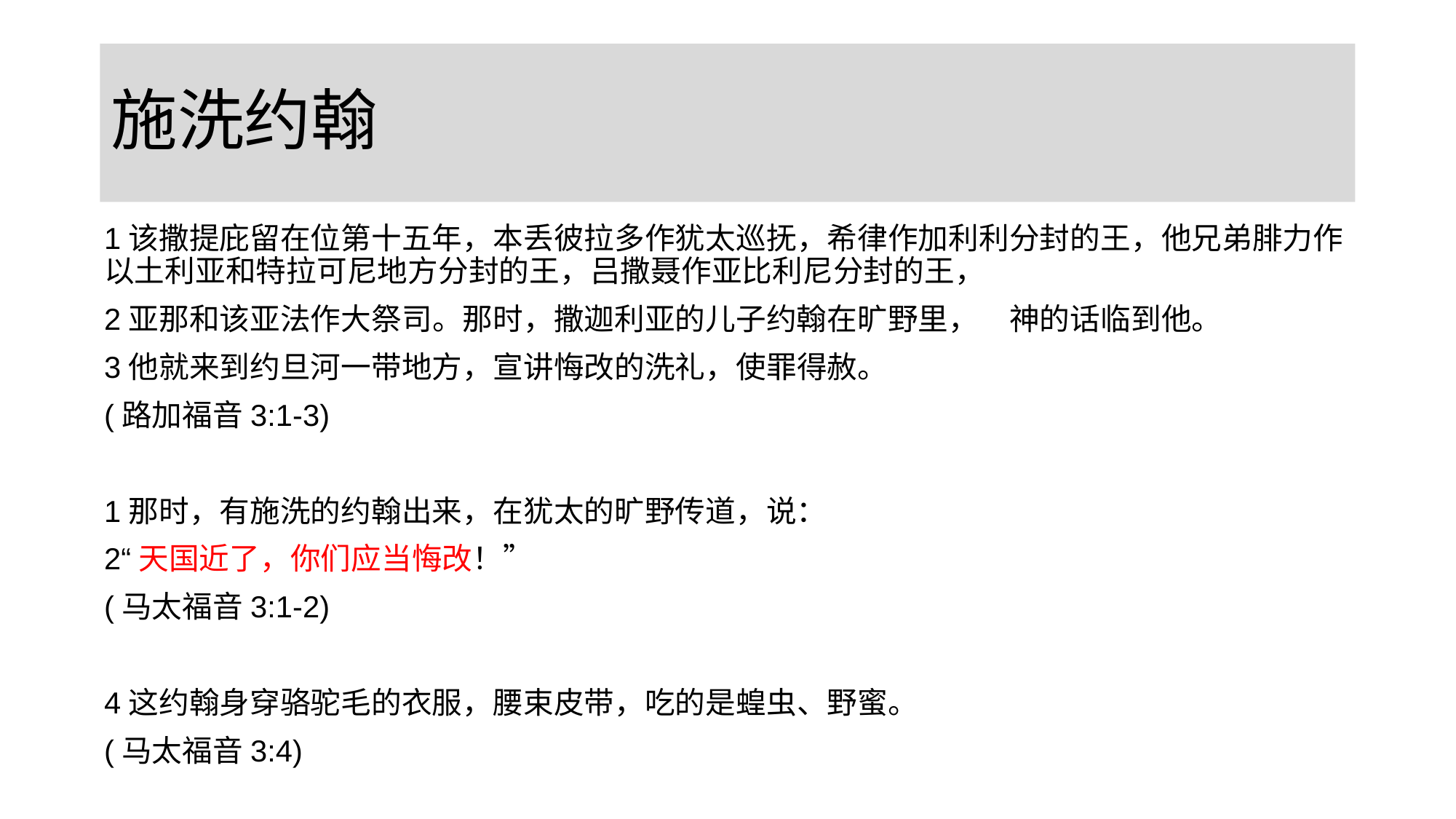

# 施洗约翰
1该撒提庇留在位第十五年，本丢彼拉多作犹太巡抚，希律作加利利分封的王，他兄弟腓力作以土利亚和特拉可尼地方分封的王，吕撒聂作亚比利尼分封的王，
2亚那和该亚法作大祭司。那时，撒迦利亚的儿子约翰在旷野里，　神的话临到他。
3他就来到约旦河一带地方，宣讲悔改的洗礼，使罪得赦。
(路加福音3:1-3)

1那时，有施洗的约翰出来，在犹太的旷野传道，说：
2“天国近了，你们应当悔改！”
(马太福音3:1-2)

4这约翰身穿骆驼毛的衣服，腰束皮带，吃的是蝗虫、野蜜。
(马太福音3:4)